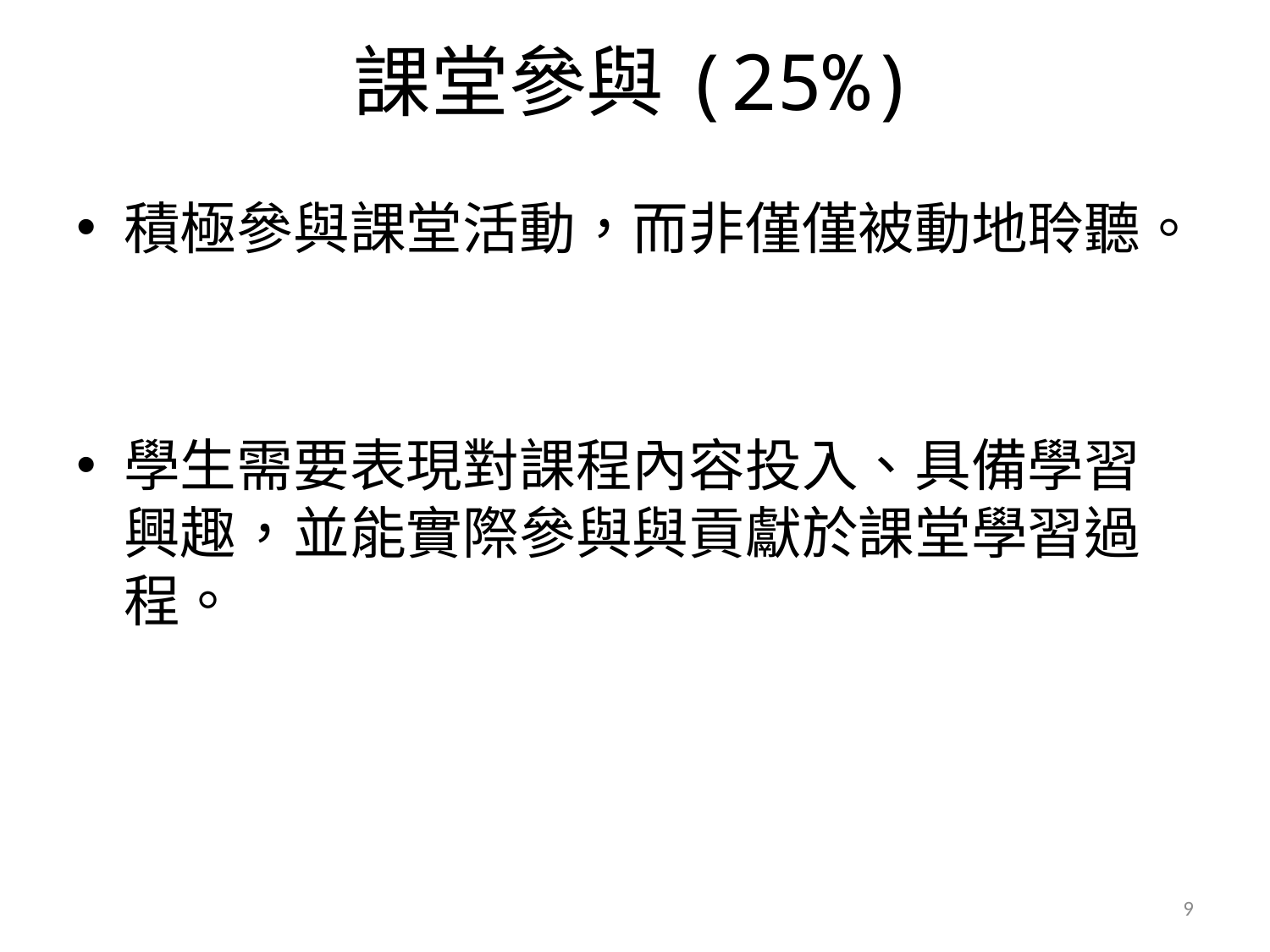

# 課堂參與(25%)
積極參與課堂活動，而非僅僅被動地聆聽。

學生需要表現對課程內容投入、具備學習興趣，並能實際參與與貢獻於課堂學習過程。

9